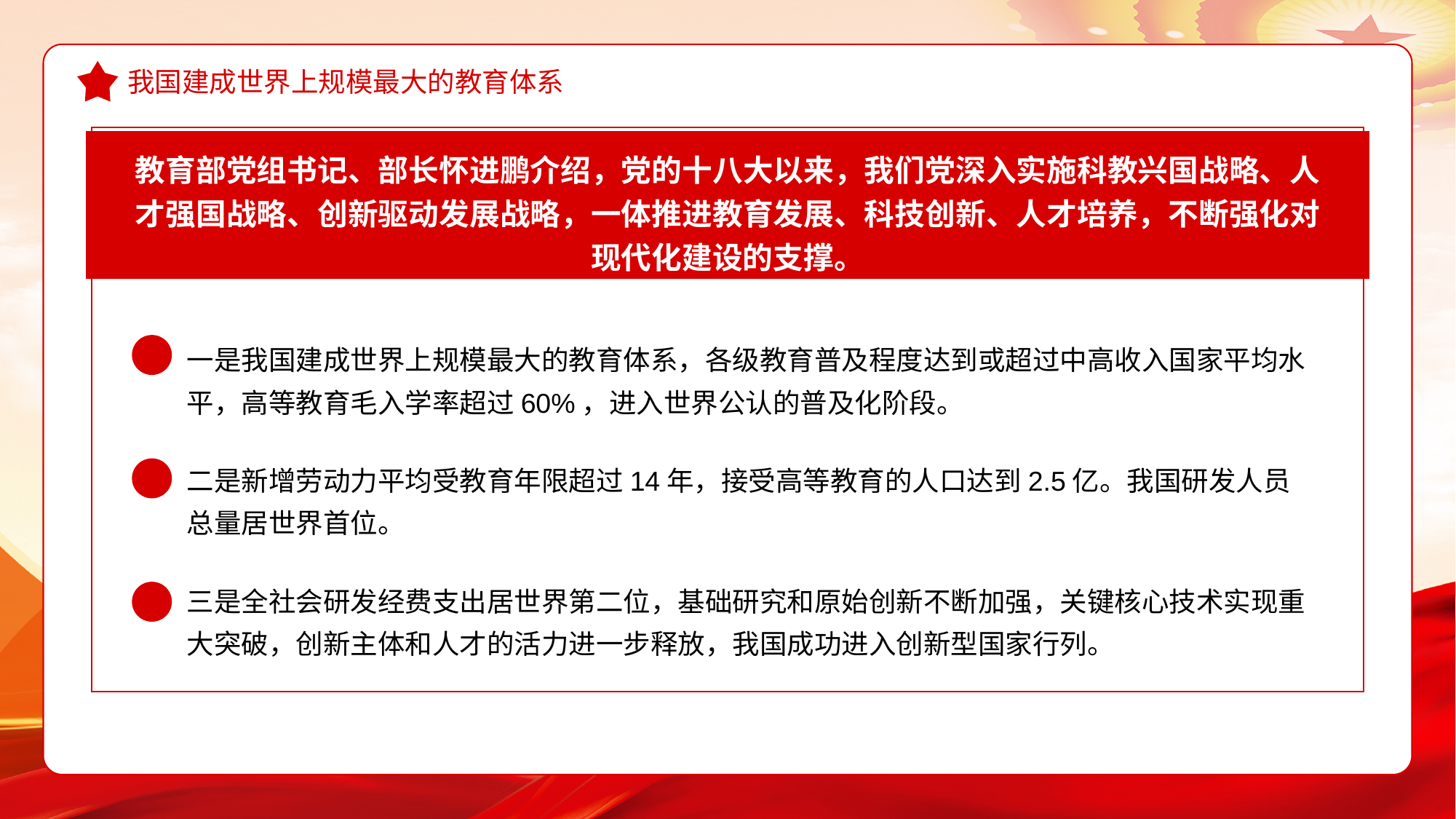

教育部党组书记、部长怀进鹏介绍，党的十八大以来，我们党深入实施科教兴国战略、人才强国战略、创新驱动发展战略，一体推进教育发展、科技创新、人才培养，不断强化对现代化建设的支撑。
一是我国建成世界上规模最大的教育体系，各级教育普及程度达到或超过中高收入国家平均水平，高等教育毛入学率超过60%，进入世界公认的普及化阶段。

二是新增劳动力平均受教育年限超过14年，接受高等教育的人口达到2.5亿。我国研发人员总量居世界首位。
三是全社会研发经费支出居世界第二位，基础研究和原始创新不断加强，关键核心技术实现重大突破，创新主体和人才的活力进一步释放，我国成功进入创新型国家行列。